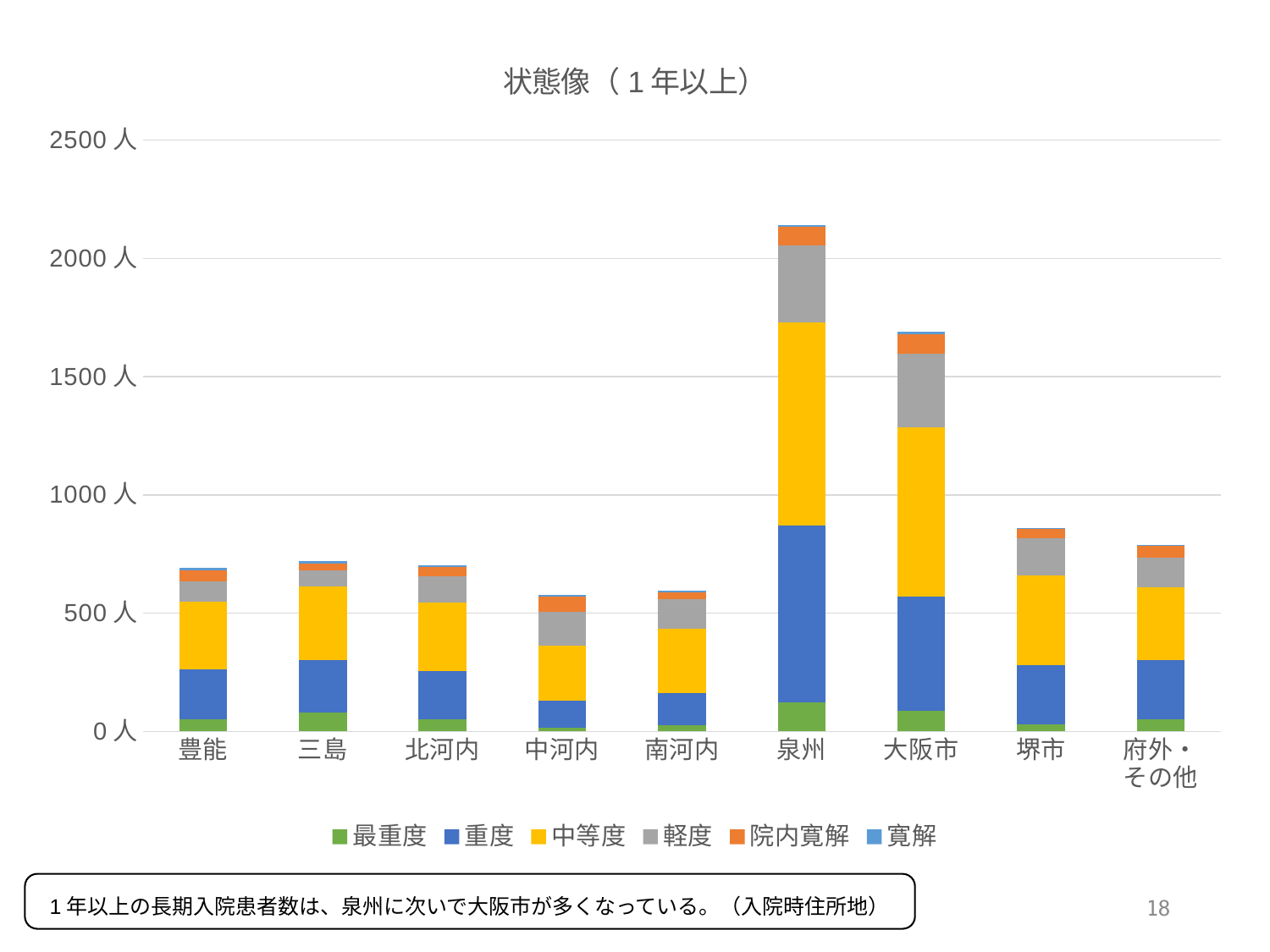

### Chart: 状態像（1年以上）

| Category | 最重度 | 重度 | 中等度 | 軽度 | 院内寛解 | 寛解 |
|---|---|---|---|---|---|---|
| 豊能 | 53.0 | 211.0 | 284.0 | 87.0 | 46.0 | 10.0 |
| 三島 | 81.0 | 220.0 | 312.0 | 68.0 | 29.0 | 9.0 |
| 北河内 | 53.0 | 203.0 | 289.0 | 112.0 | 38.0 | 8.0 |
| 中河内 | 17.0 | 114.0 | 231.0 | 145.0 | 63.0 | 8.0 |
| 南河内 | 26.0 | 136.0 | 273.0 | 126.0 | 29.0 | 4.0 |
| 泉州 | 122.0 | 748.0 | 860.0 | 324.0 | 79.0 | 8.0 |
| 大阪市 | 88.0 | 481.0 | 716.0 | 312.0 | 83.0 | 10.0 |
| 堺市 | 31.0 | 248.0 | 382.0 | 156.0 | 41.0 | 3.0 |
| 府外・
その他 | 52.0 | 249.0 | 309.0 | 124.0 | 50.0 | 3.0 |
1年以上の長期入院患者数は、泉州に次いで大阪市が多くなっている。（入院時住所地）
18